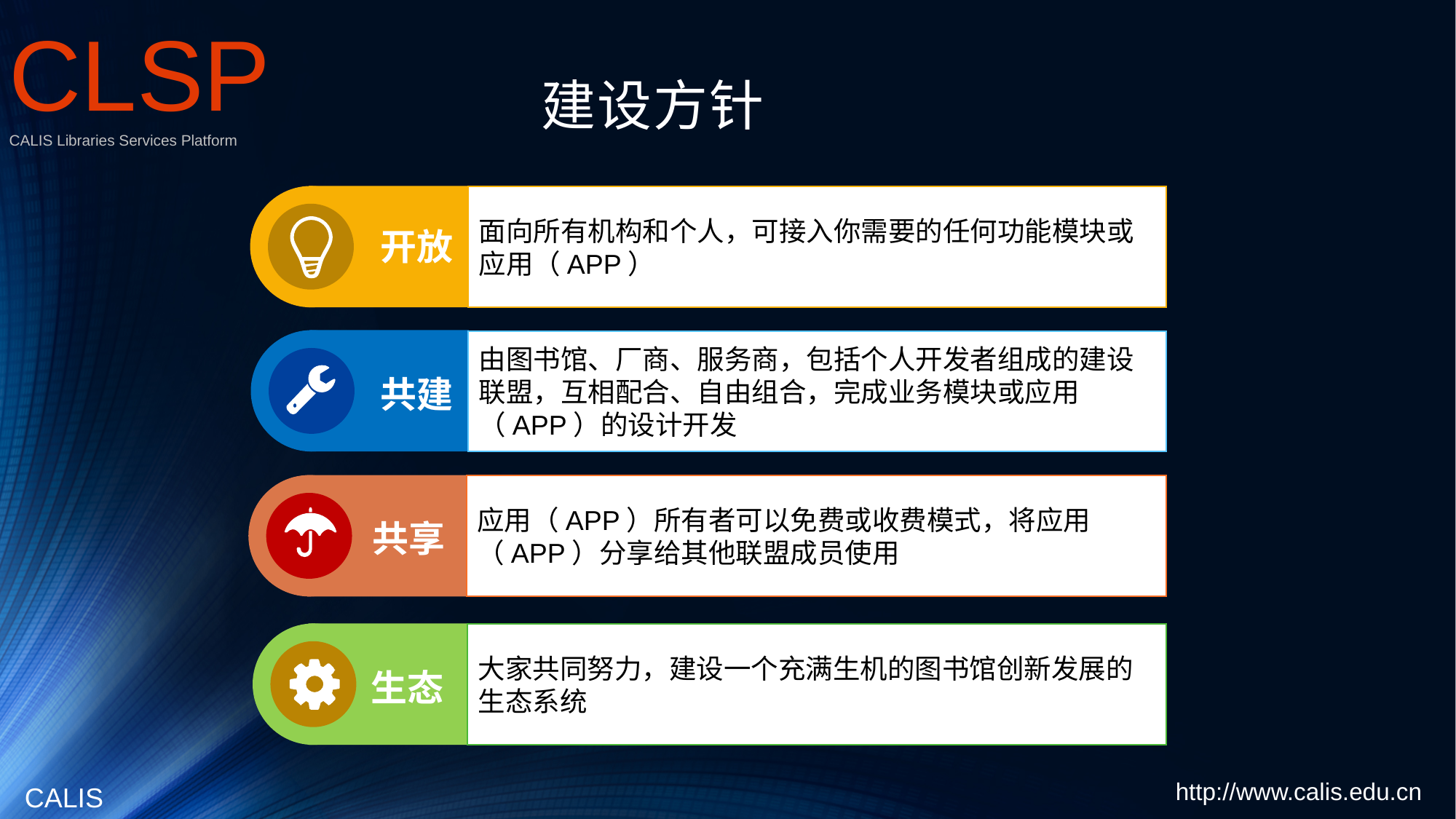

CLSP
CALIS Libraries Services Platform
# 建设方针

面向所有机构和个人，可接入你需要的任何功能模块或应用（APP）
开放

由图书馆、厂商、服务商，包括个人开发者组成的建设联盟，互相配合、自由组合，完成业务模块或应用（APP）的设计开发
共建

应用（APP）所有者可以免费或收费模式，将应用（APP）分享给其他联盟成员使用
共享

大家共同努力，建设一个充满生机的图书馆创新发展的生态系统
生态
http://www.calis.edu.cn
CALIS